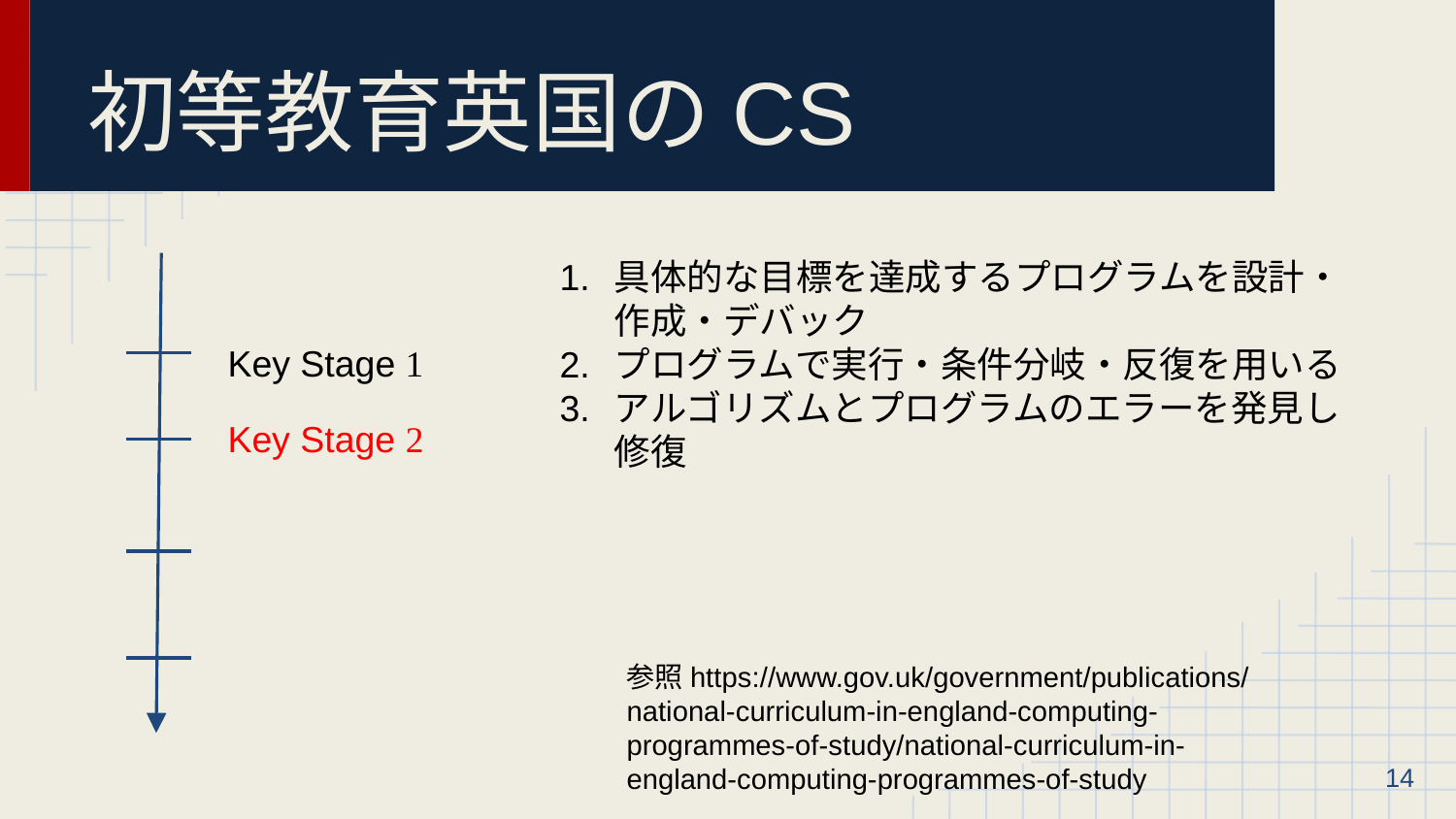

# 初等教育英国のCS

具体的な目標を達成するプログラムを設計・作成・デバック
プログラムで実行・条件分岐・反復を用いる
アルゴリズムとプログラムのエラーを発見し修復

Key Stage 1
Key Stage 2
参照https://www.gov.uk/government/publications/national-curriculum-in-england-computing-programmes-of-study/national-curriculum-in-england-computing-programmes-of-study
14